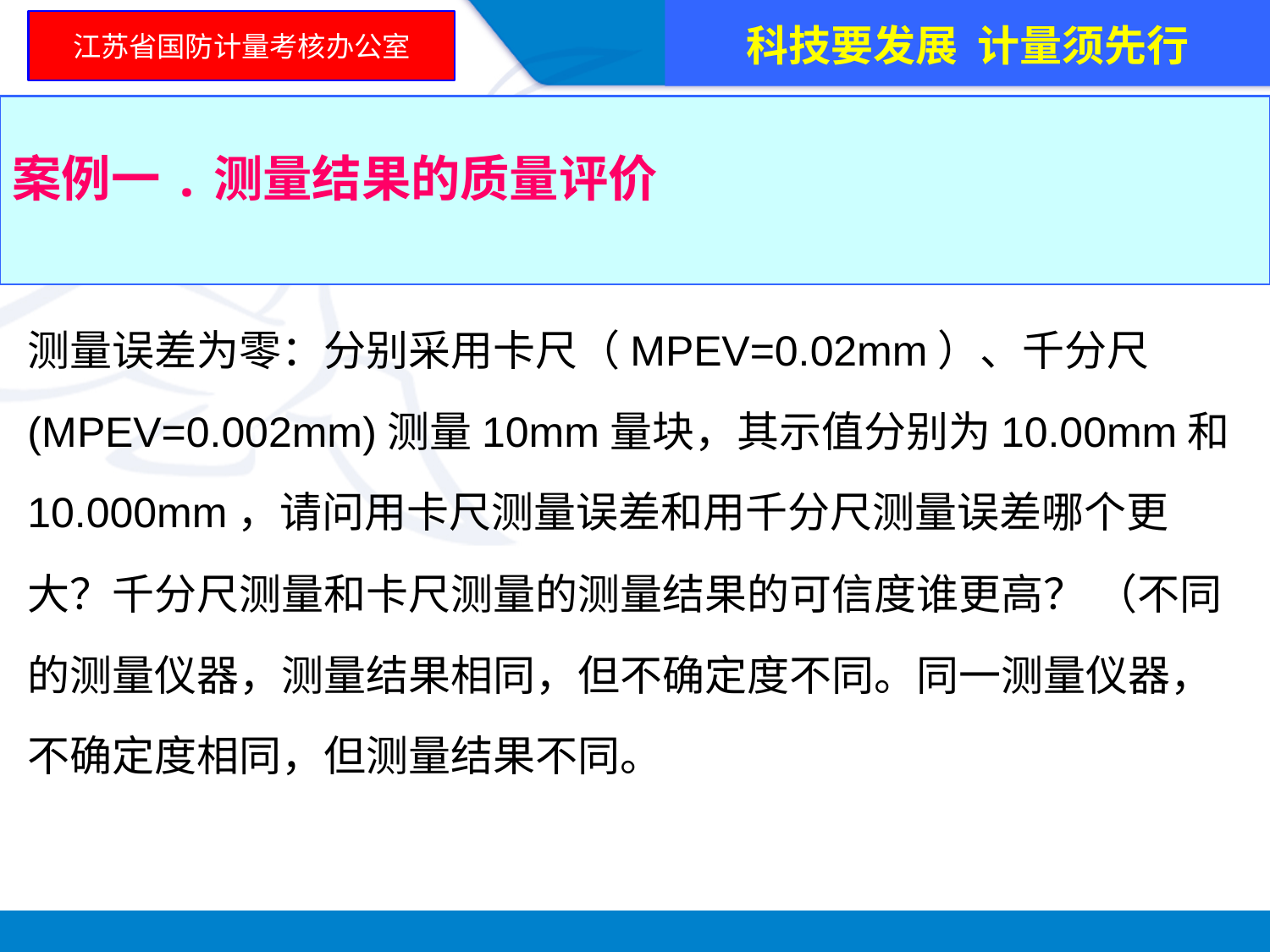

科技要发展  计量须先行
江苏省国防计量考核办公室

案例一.测量结果的质量评价

测量误差为零：分别采用卡尺（MPEV=0.02mm）、千分尺(MPEV=0.002mm)测量10mm量块，其示值分别为10.00mm和10.000mm，请问用卡尺测量误差和用千分尺测量误差哪个更大？千分尺测量和卡尺测量的测量结果的可信度谁更高？ （不同的测量仪器，测量结果相同，但不确定度不同。同一测量仪器，不确定度相同，但测量结果不同。